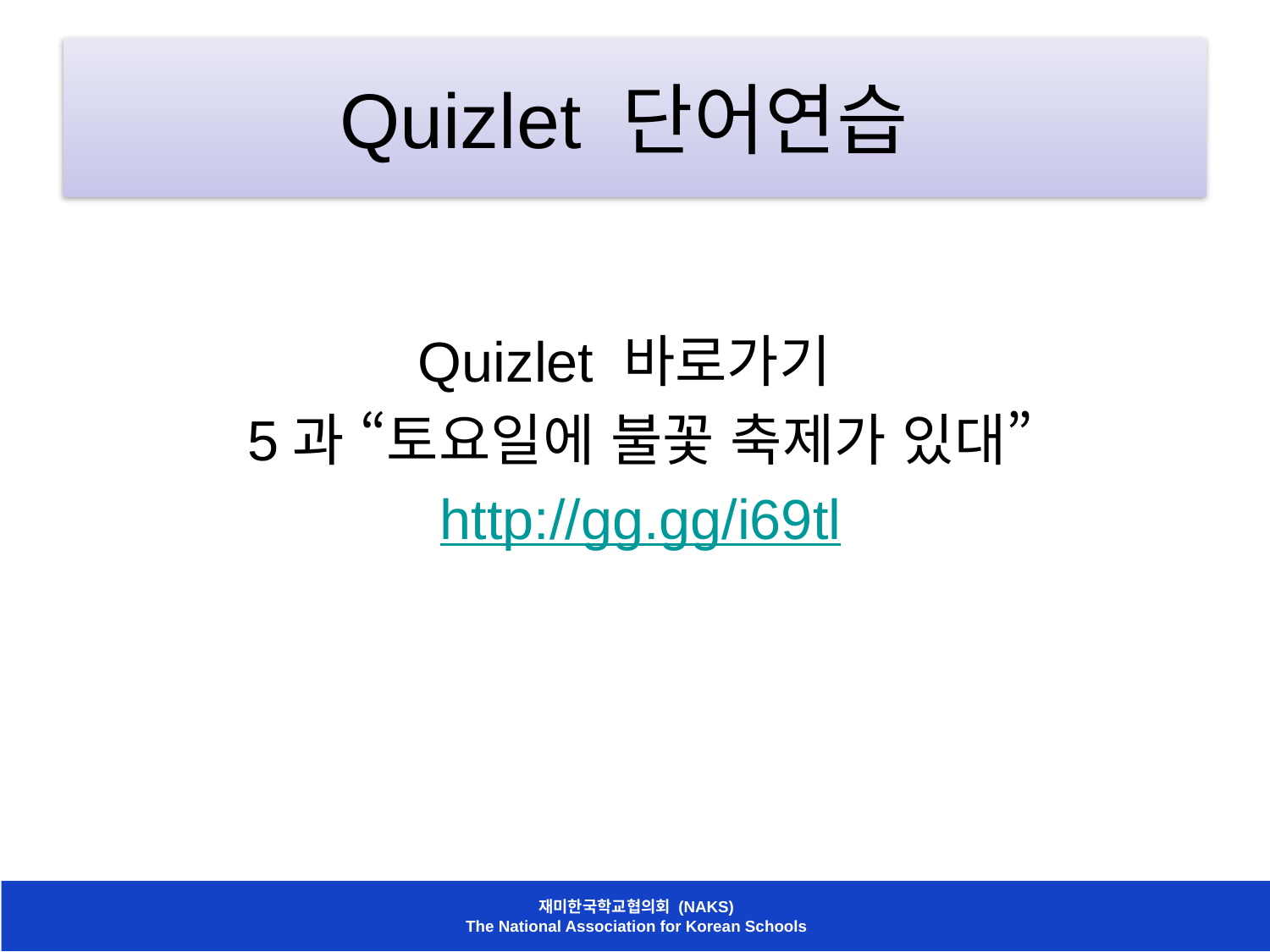

# Quizlet 단어연습

Quizlet 바로가기
5과 “토요일에 불꽃 축제가 있대”
http://gg.gg/i69tl
재미한국학교협의회 (NAKS)
The National Association for Korean Schools